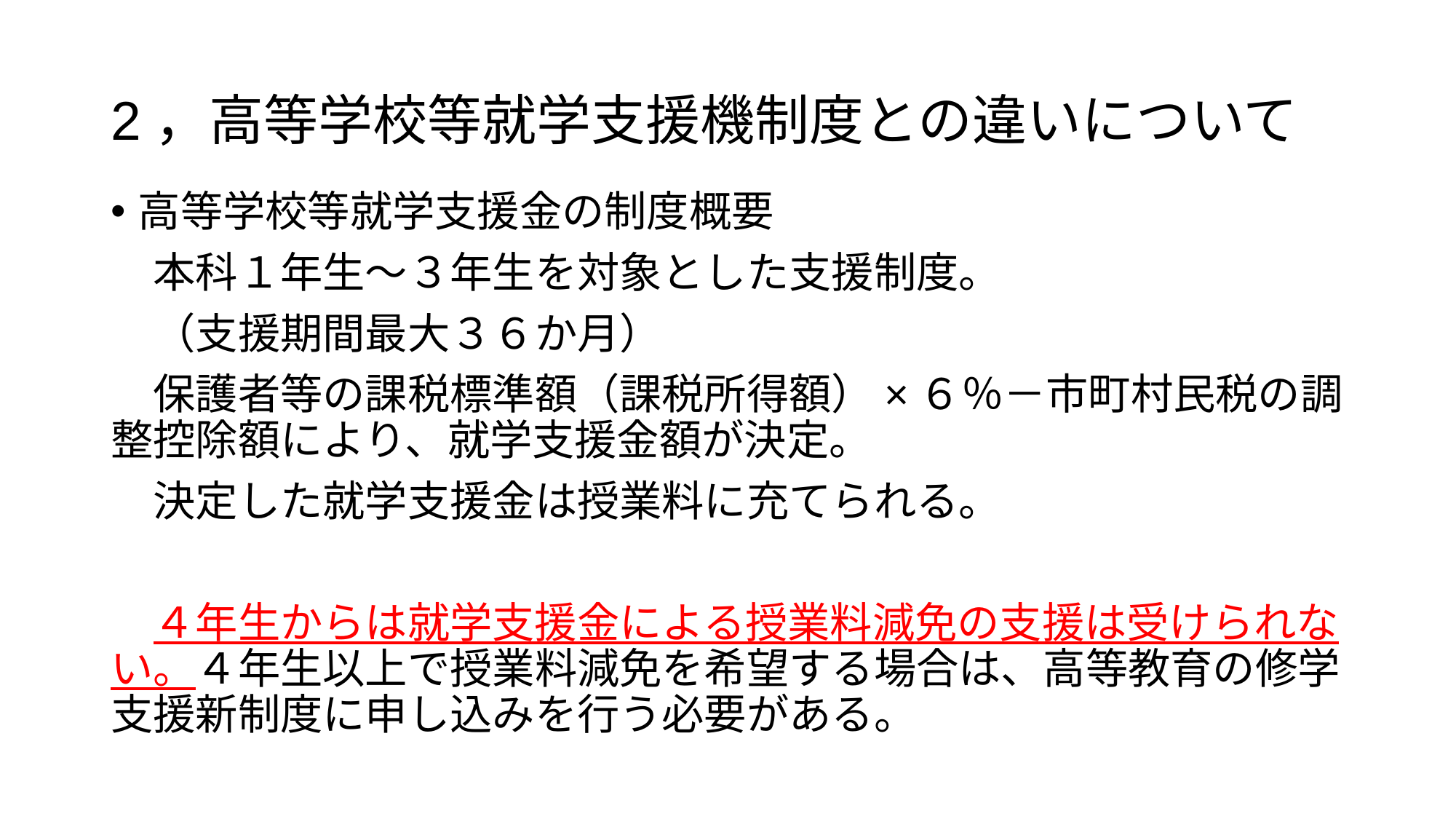

# 2，高等学校等就学支援機制度との違いについて
高等学校等就学支援金の制度概要
　本科１年生～３年生を対象とした支援制度。
　（支援期間最大３６か月）
　保護者等の課税標準額（課税所得額）×６％－市町村民税の調整控除額により、就学支援金額が決定。
　決定した就学支援金は授業料に充てられる。

　４年生からは就学支援金による授業料減免の支援は受けられない。４年生以上で授業料減免を希望する場合は、高等教育の修学支援新制度に申し込みを行う必要がある。